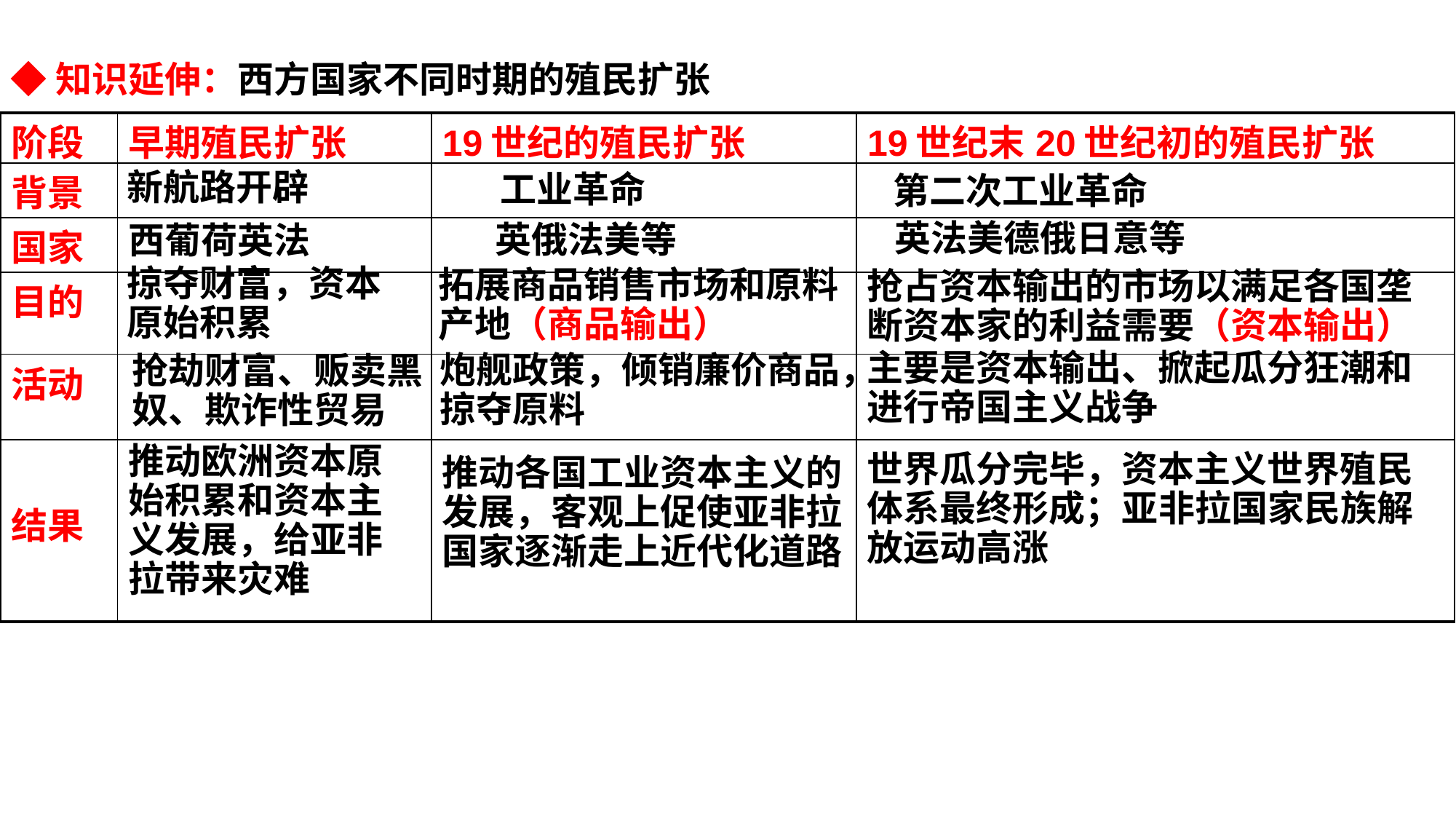

◆知识延伸：西方国家不同时期的殖民扩张
| 阶段 | 早期殖民扩张 | 19世纪的殖民扩张 | 19世纪末20世纪初的殖民扩张 |
| --- | --- | --- | --- |
| 背景 |  |  |  |
| 国家 |  |  |  |
| 目的 |  |  |  |
| 活动 |  |  |  |
| 结果 |  |  |  |
新航路开辟
工业革命
第二次工业革命
英法美德俄日意等
英俄法美等
西葡荷英法
掠夺财富，资本原始积累
拓展商品销售市场和原料产地（商品输出）
抢占资本输出的市场以满足各国垄断资本家的利益需要（资本输出）
主要是资本输出、掀起瓜分狂潮和进行帝国主义战争
炮舰政策，倾销廉价商品，掠夺原料
抢劫财富、贩卖黑奴、欺诈性贸易
推动欧洲资本原始积累和资本主义发展，给亚非拉带来灾难
世界瓜分完毕，资本主义世界殖民体系最终形成；亚非拉国家民族解放运动高涨
推动各国工业资本主义的发展，客观上促使亚非拉国家逐渐走上近代化道路